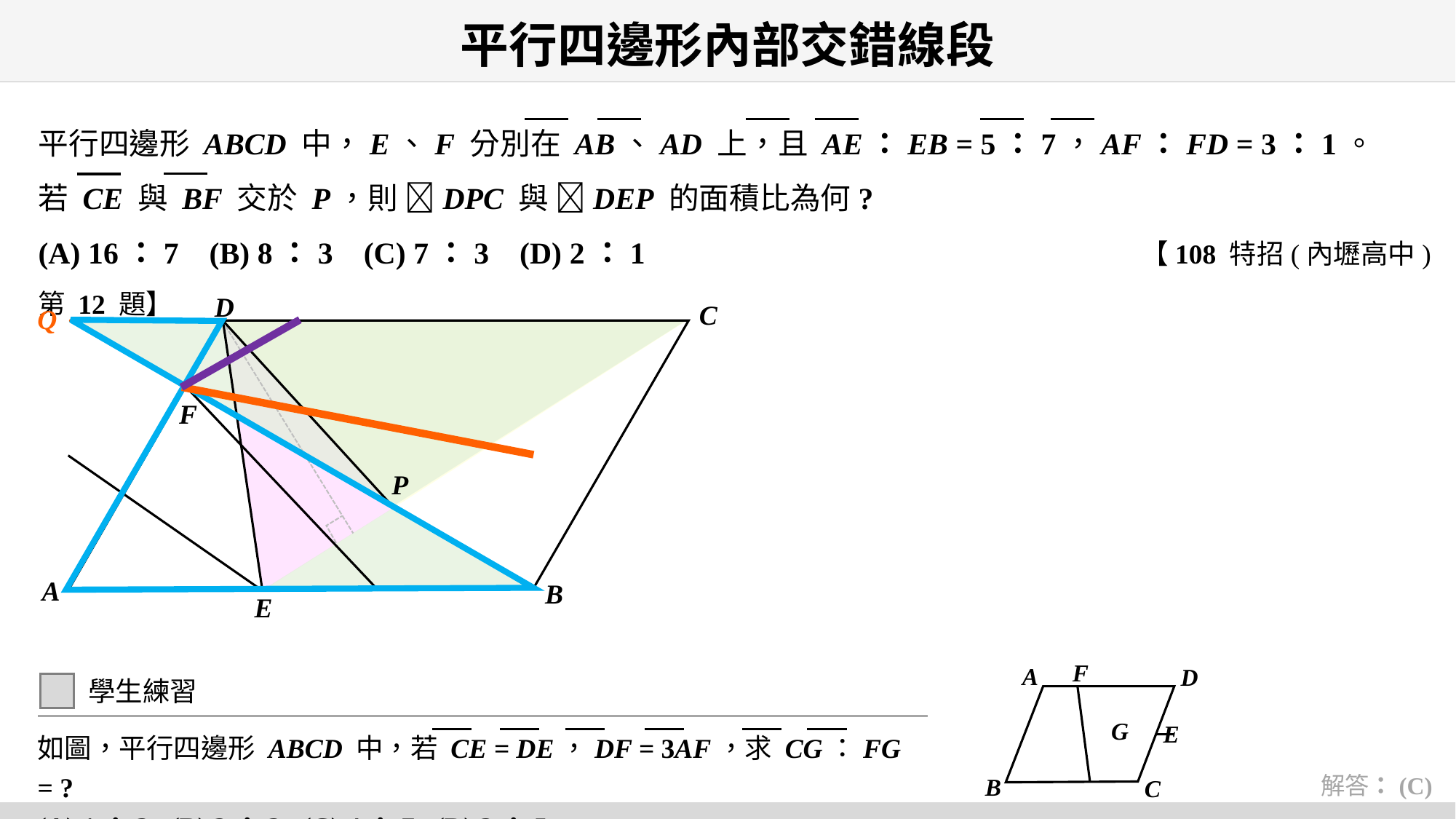

# 平行四邊形內部交錯線段
平行四邊形 ABCD 中，E、F 分別在 AB、AD 上，且 AE：EB = 5：7，AF：FD = 3：1。
若 CE 與 BF 交於 P，則 ΔDPC 與 ΔDEP 的面積比為何?
(A) 16：7    (B) 8：3    (C) 7：3    (D) 2：1                                                                【108 特招(內壢高中) 第 12 題】
D
C
Q

F
P

A
B
E
F
A
D
學生練習

G
E
如圖，平行四邊形 ABCD 中，若 CE = DE，DF = 3AF，求 CG：FG = ?
(A) 1：3   (B) 2：3   (C) 4：7   (D) 3：5
解答：(C)
B
C